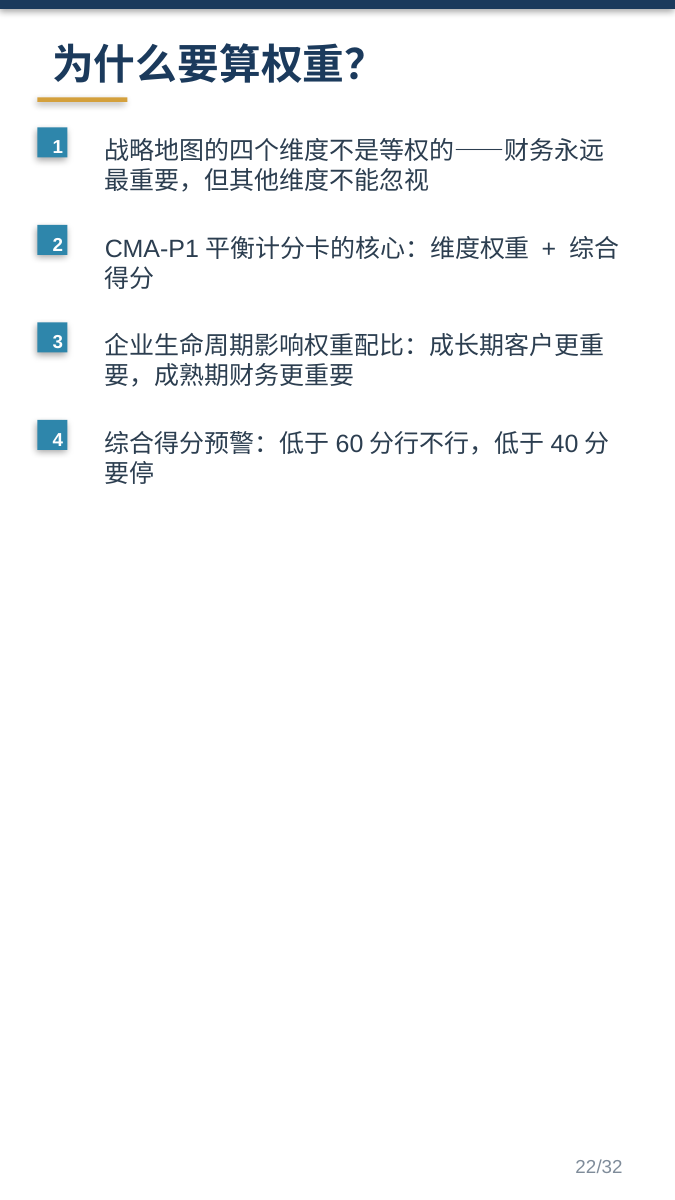

为什么要算权重？

1
战略地图的四个维度不是等权的——财务永远最重要，但其他维度不能忽视

2
CMA-P1平衡计分卡的核心：维度权重 + 综合得分

3
企业生命周期影响权重配比：成长期客户更重要，成熟期财务更重要

4
综合得分预警：低于60分行不行，低于40分要停
22/32